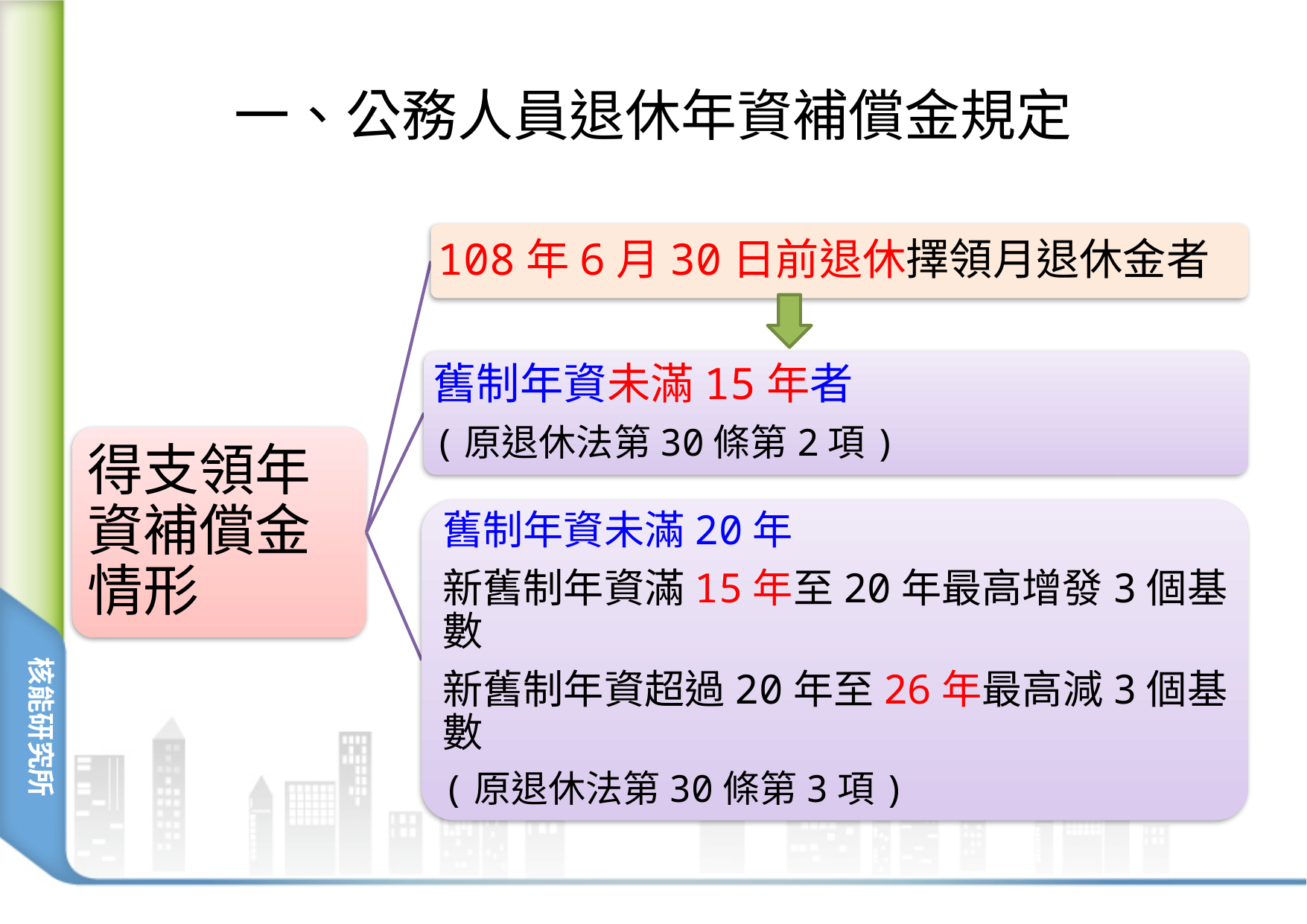

# 一、公務人員退休年資補償金規定
得支領年資補償金情形

108年6月30日前退休擇領月退休金者

舊制年資未滿15年者
(原退休法第30條第2項)

舊制年資未滿20年
新舊制年資滿15年至20年最高增發3個基數
新舊制年資超過20年至26年最高減3個基數
(原退休法第30條第3項)